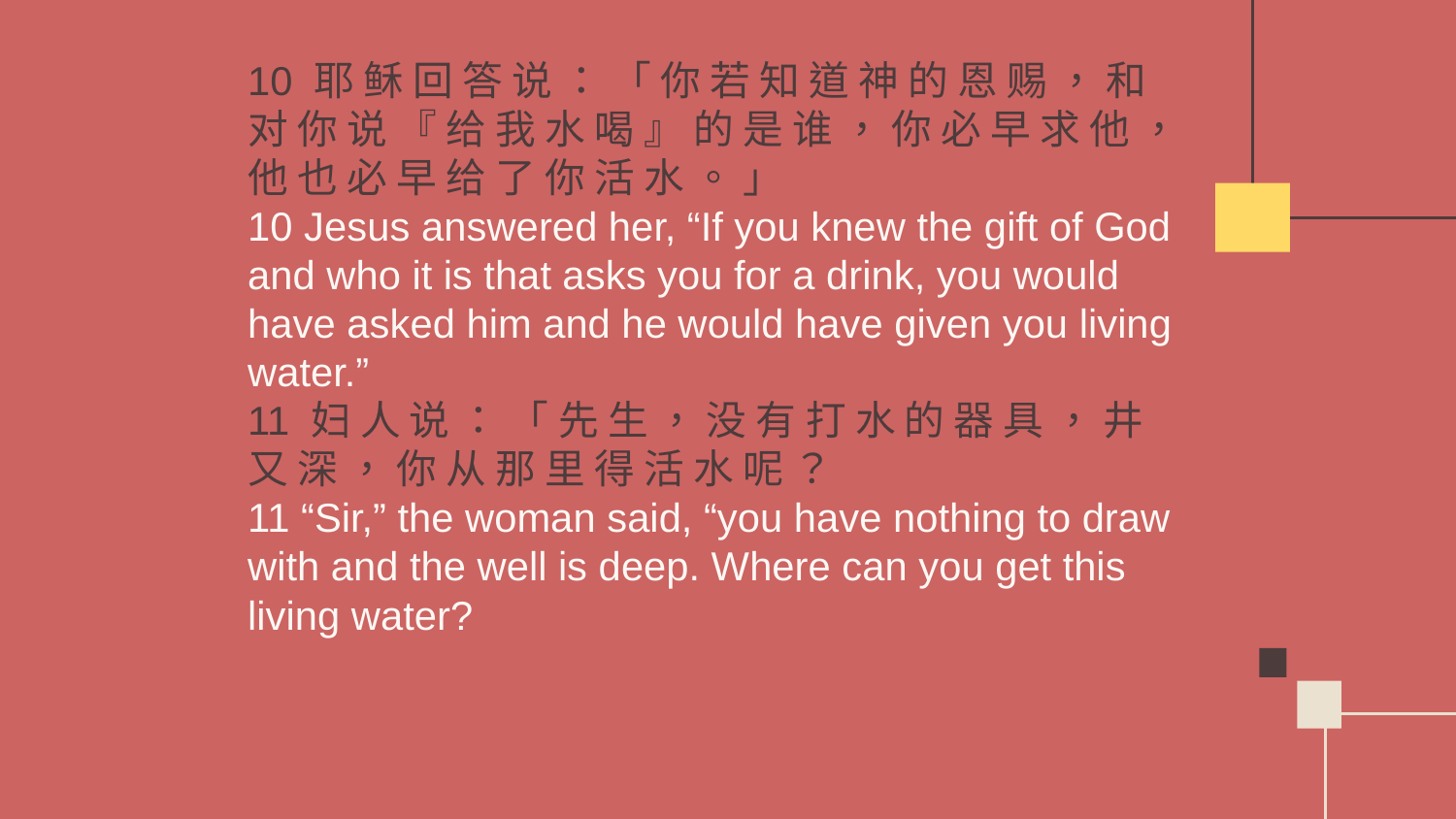

# 10 耶 稣 回 答 说 ： 「 你 若 知 道 神 的 恩 赐 ， 和 对 你 说 『 给 我 水 喝 』 的 是 谁 ， 你 必 早 求 他 ， 他 也 必 早 给 了 你 活 水 。 」 10 Jesus answered her, “If you knew the gift of God and who it is that asks you for a drink, you would have asked him and he would have given you living water.” 11 妇 人 说 ： 「 先 生 ， 没 有 打 水 的 器 具 ， 井 又 深 ， 你 从 那 里 得 活 水 呢 ？ 11 “Sir,” the woman said, “you have nothing to draw with and the well is deep. Where can you get this living water?